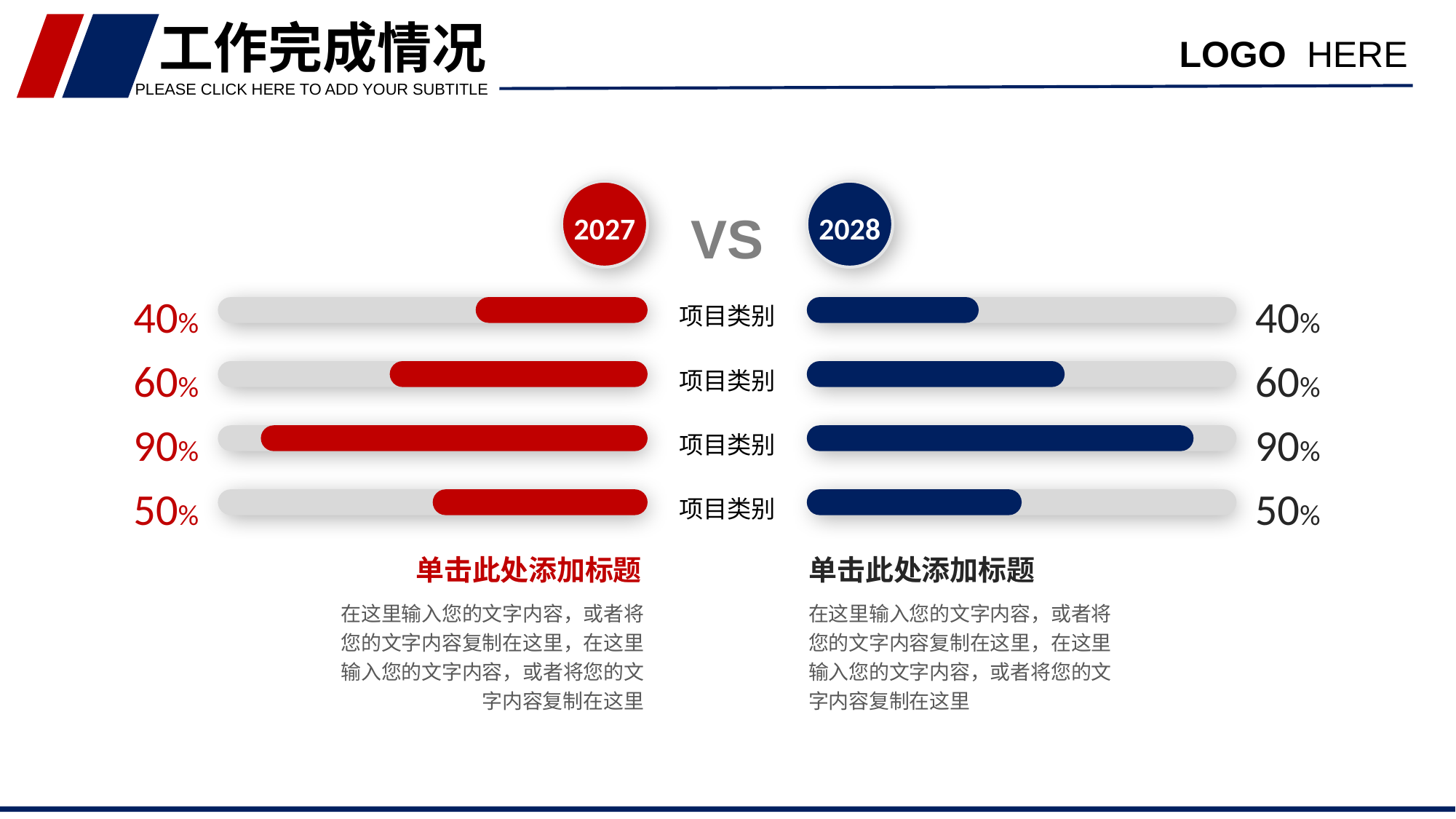

工作完成情况

LOGO  HERE
PLEASE CLICK HERE TO ADD YOUR SUBTITLE

2027

2028
VS
40%

40%

项目类别
60%

60%

项目类别
90%

90%

项目类别
50%

50%

项目类别
单击此处添加标题
在这里输入您的文字内容，或者将您的文字内容复制在这里，在这里输入您的文字内容，或者将您的文字内容复制在这里
单击此处添加标题
在这里输入您的文字内容，或者将您的文字内容复制在这里，在这里输入您的文字内容，或者将您的文字内容复制在这里